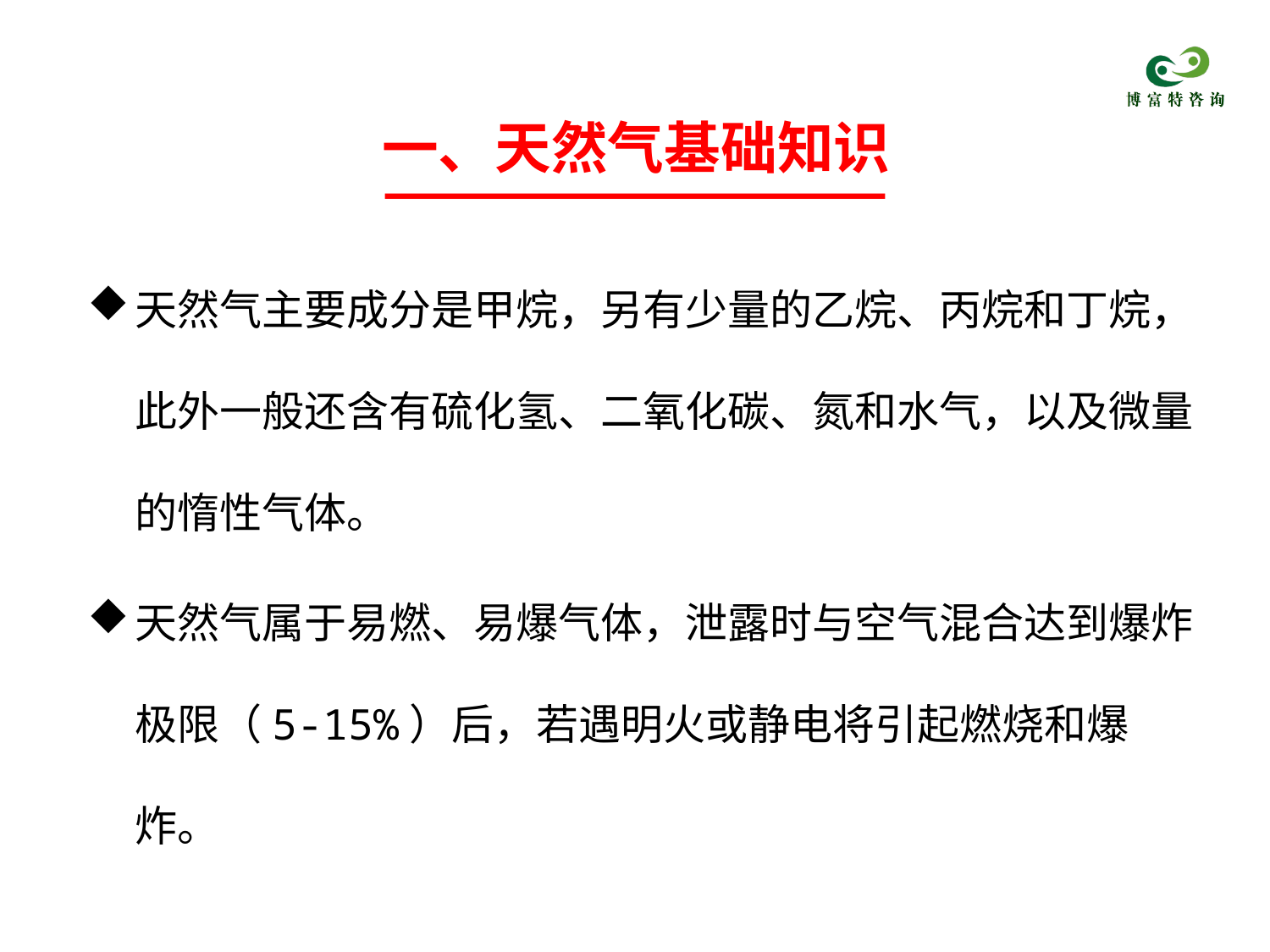

# 一、天然气基础知识

天然气主要成分是甲烷，另有少量的乙烷、丙烷和丁烷，此外一般还含有硫化氢、二氧化碳、氮和水气，以及微量的惰性气体。
天然气属于易燃、易爆气体，泄露时与空气混合达到爆炸极限（5-15%）后，若遇明火或静电将引起燃烧和爆炸。